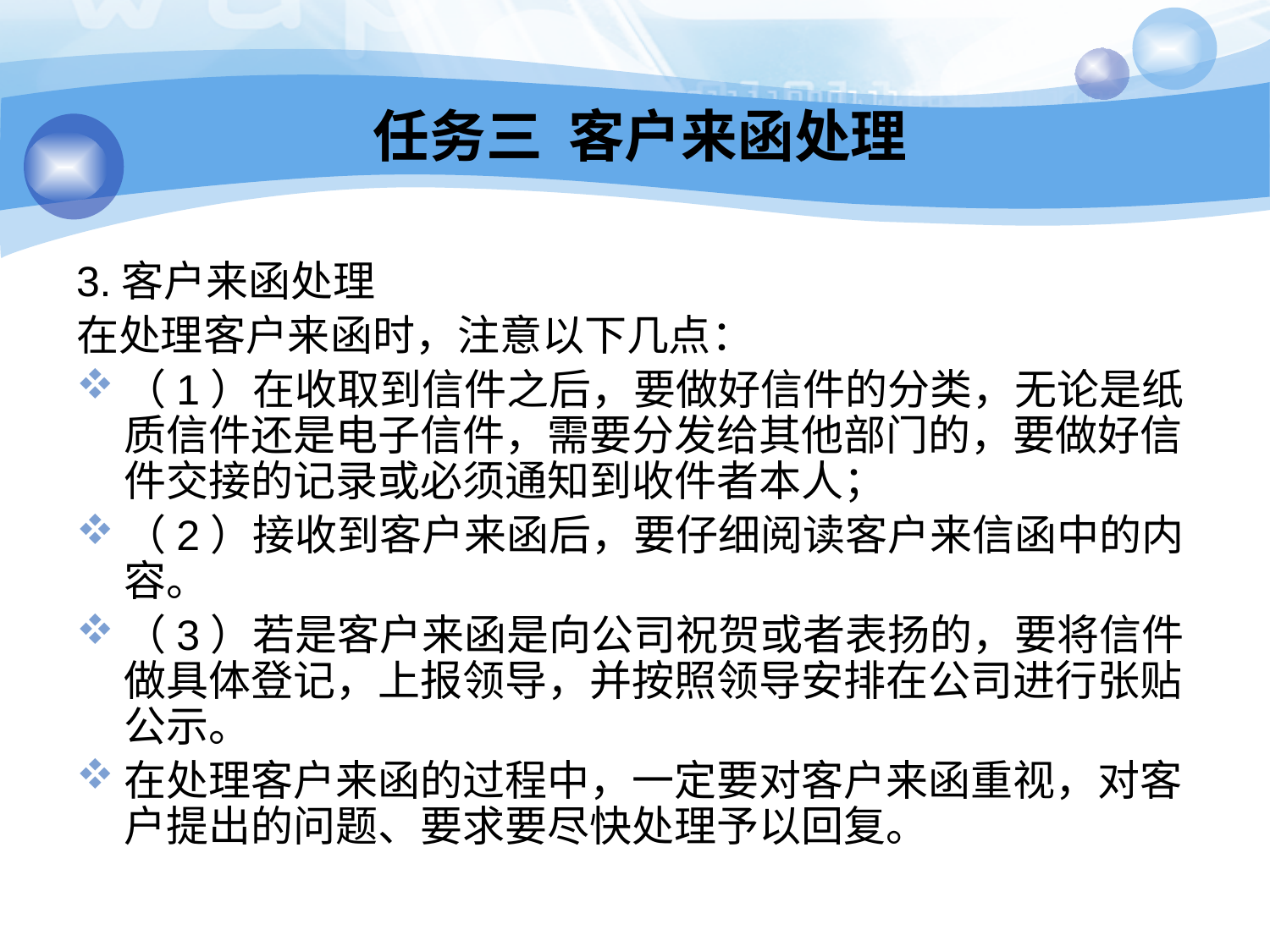

# 任务三  客户来函处理
3.客户来函处理
在处理客户来函时，注意以下几点：
（1）在收取到信件之后，要做好信件的分类，无论是纸质信件还是电子信件，需要分发给其他部门的，要做好信件交接的记录或必须通知到收件者本人；
（2）接收到客户来函后，要仔细阅读客户来信函中的内容。
（3）若是客户来函是向公司祝贺或者表扬的，要将信件做具体登记，上报领导，并按照领导安排在公司进行张贴公示。
在处理客户来函的过程中，一定要对客户来函重视，对客户提出的问题、要求要尽快处理予以回复。